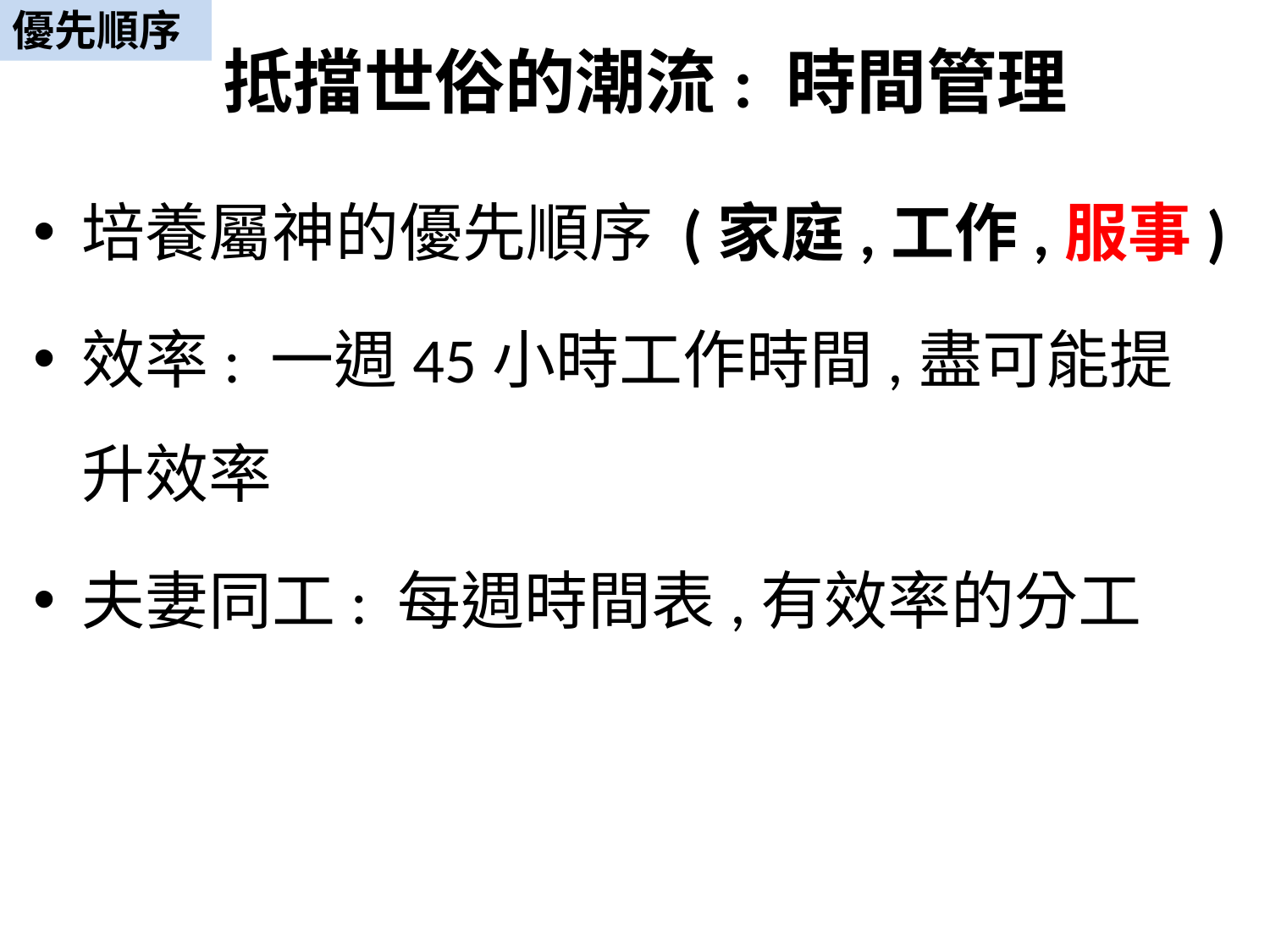

抵擋世俗的潮流: 時間管理
優先順序
培養屬神的優先順序 (家庭,工作,服事)
效率: 一週45小時工作時間,盡可能提升效率
夫妻同工: 每週時間表,有效率的分工